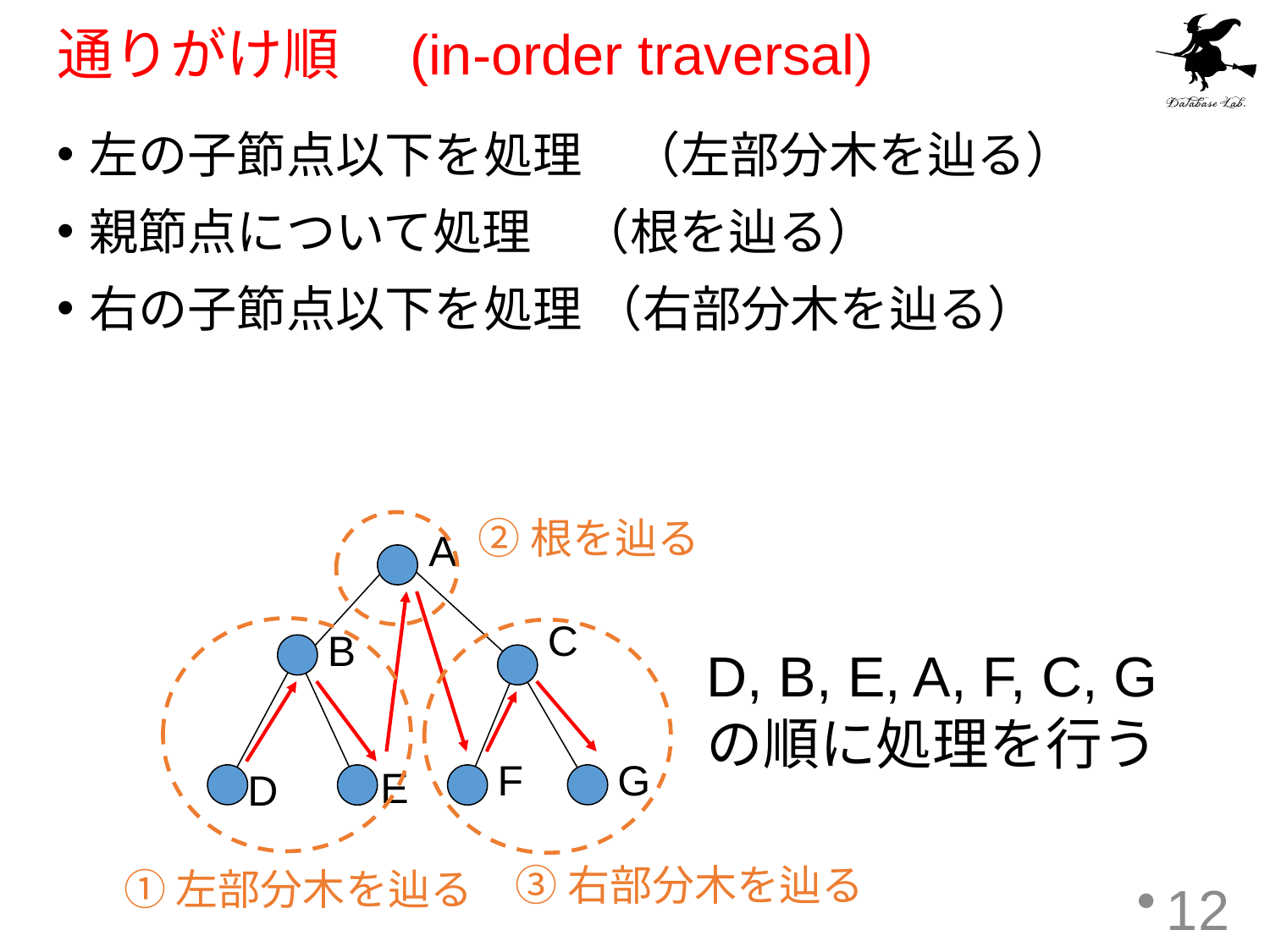

# 通りがけ順　(in-order traversal)
左の子節点以下を処理　（左部分木を辿る）
親節点について処理　（根を辿る）
右の子節点以下を処理 （右部分木を辿る）
②根を辿る

A

C
B

F
G
E
D

D, B, E, A, F, C, G
の順に処理を行う

③右部分木を辿る
①左部分木を辿る
12